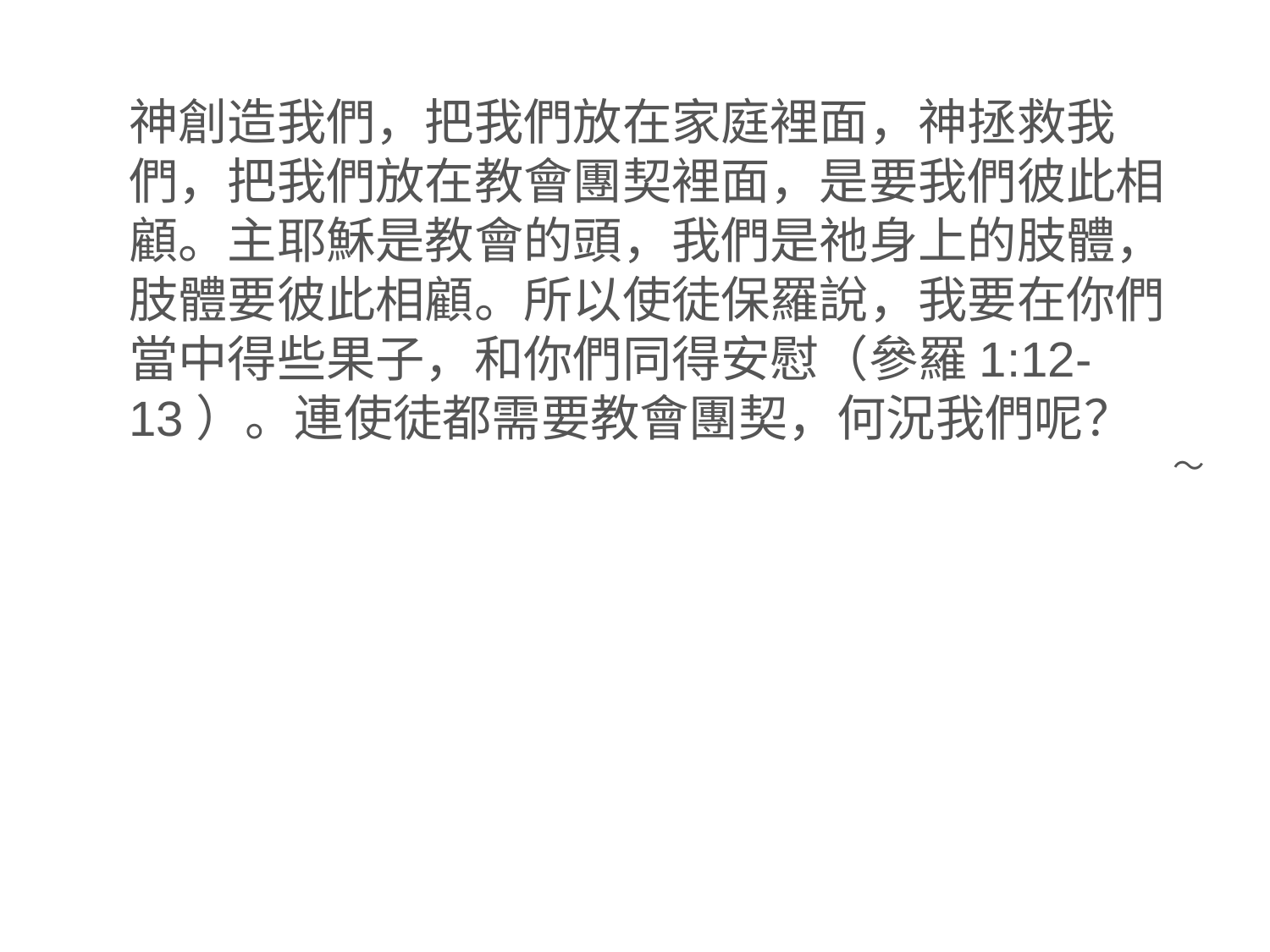

神創造我們，把我們放在家庭裡面，神拯救我們，把我們放在教會團契裡面，是要我們彼此相顧。主耶穌是教會的頭，我們是祂身上的肢體，肢體要彼此相顧。所以使徒保羅說，我要在你們當中得些果子，和你們同得安慰（參羅1:12-13）。連使徒都需要教會團契，何況我們呢？
～